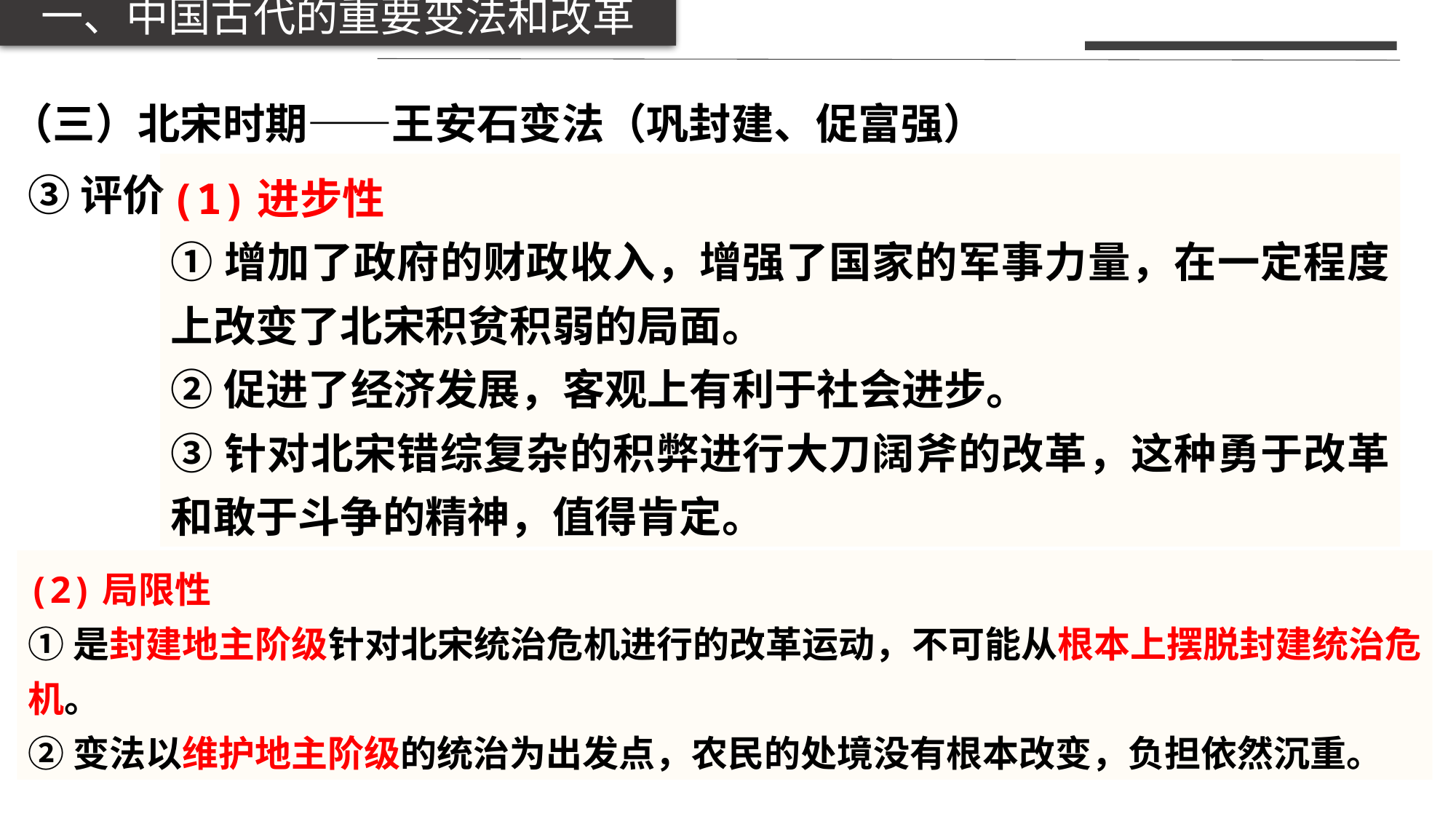

一、中国古代的重要变法和改革

（三）北宋时期——王安石变法（巩封建、促富强）
(1)进步性
①增加了政府的财政收入，增强了国家的军事力量，在一定程度上改变了北宋积贫积弱的局面。
②促进了经济发展，客观上有利于社会进步。
③针对北宋错综复杂的积弊进行大刀阔斧的改革，这种勇于改革和敢于斗争的精神，值得肯定。
③评价
(2)局限性
①是封建地主阶级针对北宋统治危机进行的改革运动，不可能从根本上摆脱封建统治危机。
②变法以维护地主阶级的统治为出发点，农民的处境没有根本改变，负担依然沉重。